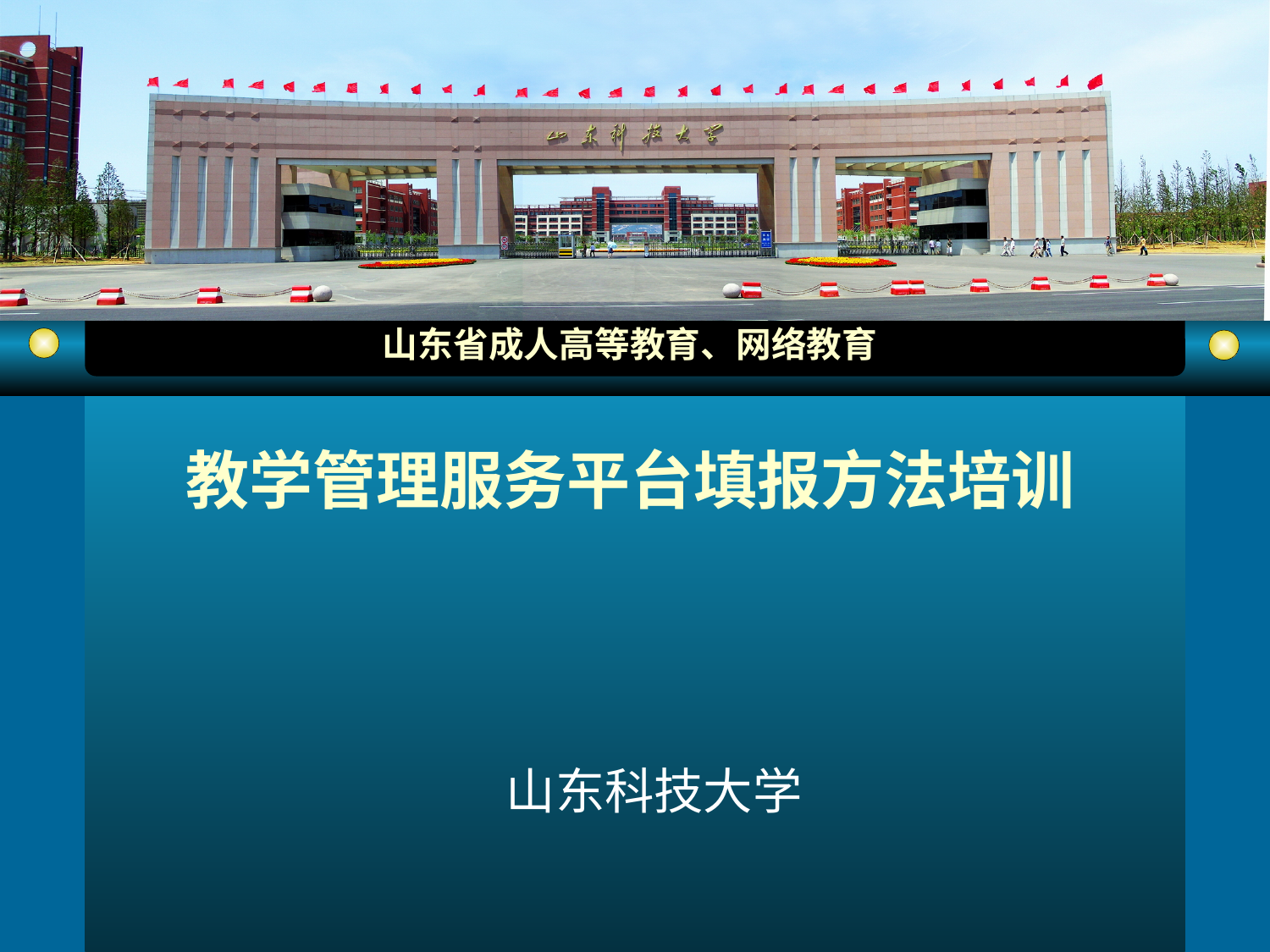

# 山东省成人高等教育、网络教育 教学管理服务平台填报方法培训
山东科技大学